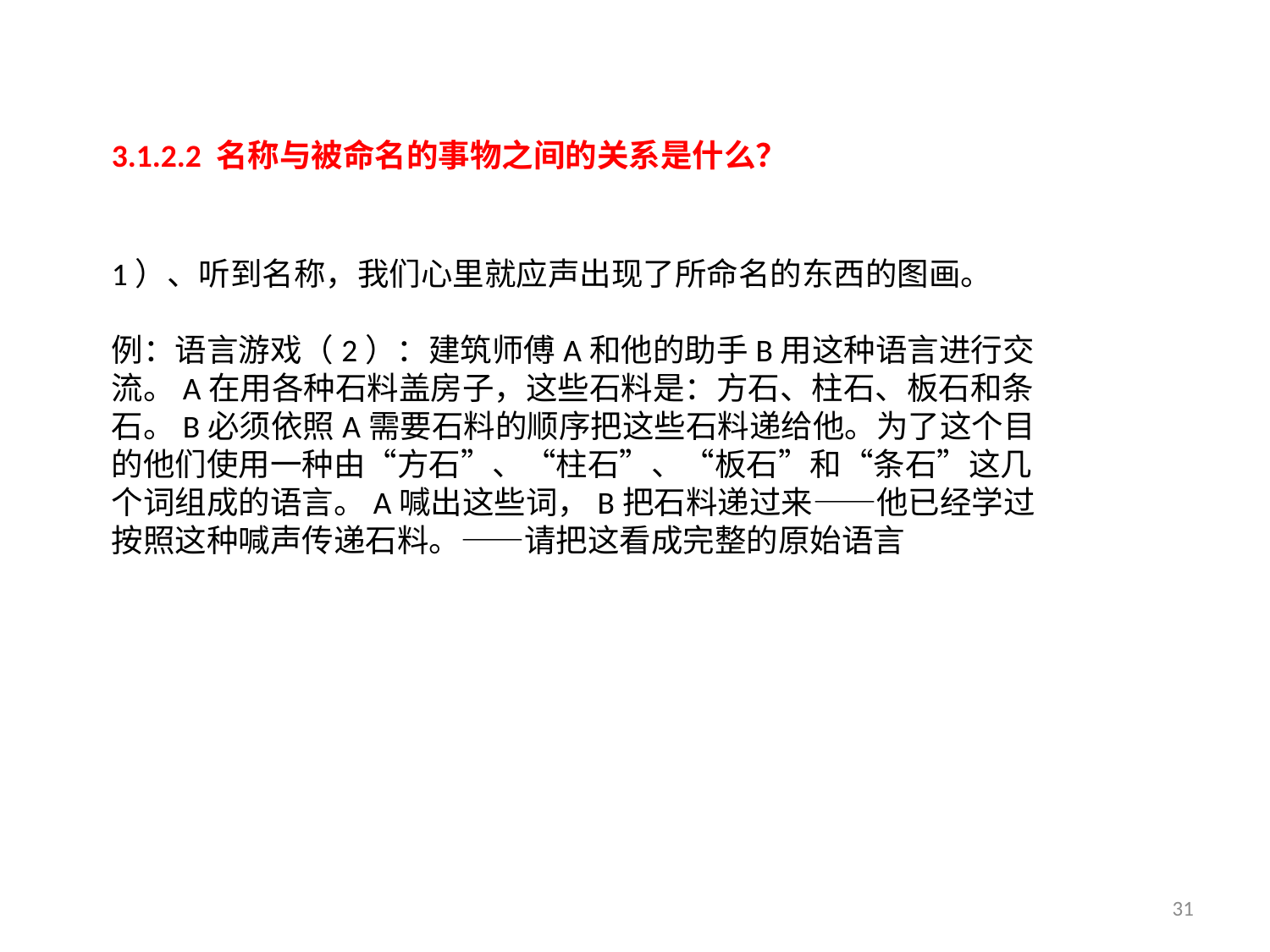

3.1.2.2 名称与被命名的事物之间的关系是什么？
1）、听到名称，我们心里就应声出现了所命名的东西的图画。

例：语言游戏（2）：建筑师傅A和他的助手B用这种语言进行交流。A在用各种石料盖房子，这些石料是：方石、柱石、板石和条石。B必须依照A需要石料的顺序把这些石料递给他。为了这个目的他们使用一种由“方石”、“柱石”、“板石”和“条石”这几个词组成的语言。A喊出这些词，B把石料递过来——他已经学过按照这种喊声传递石料。——请把这看成完整的原始语言
31